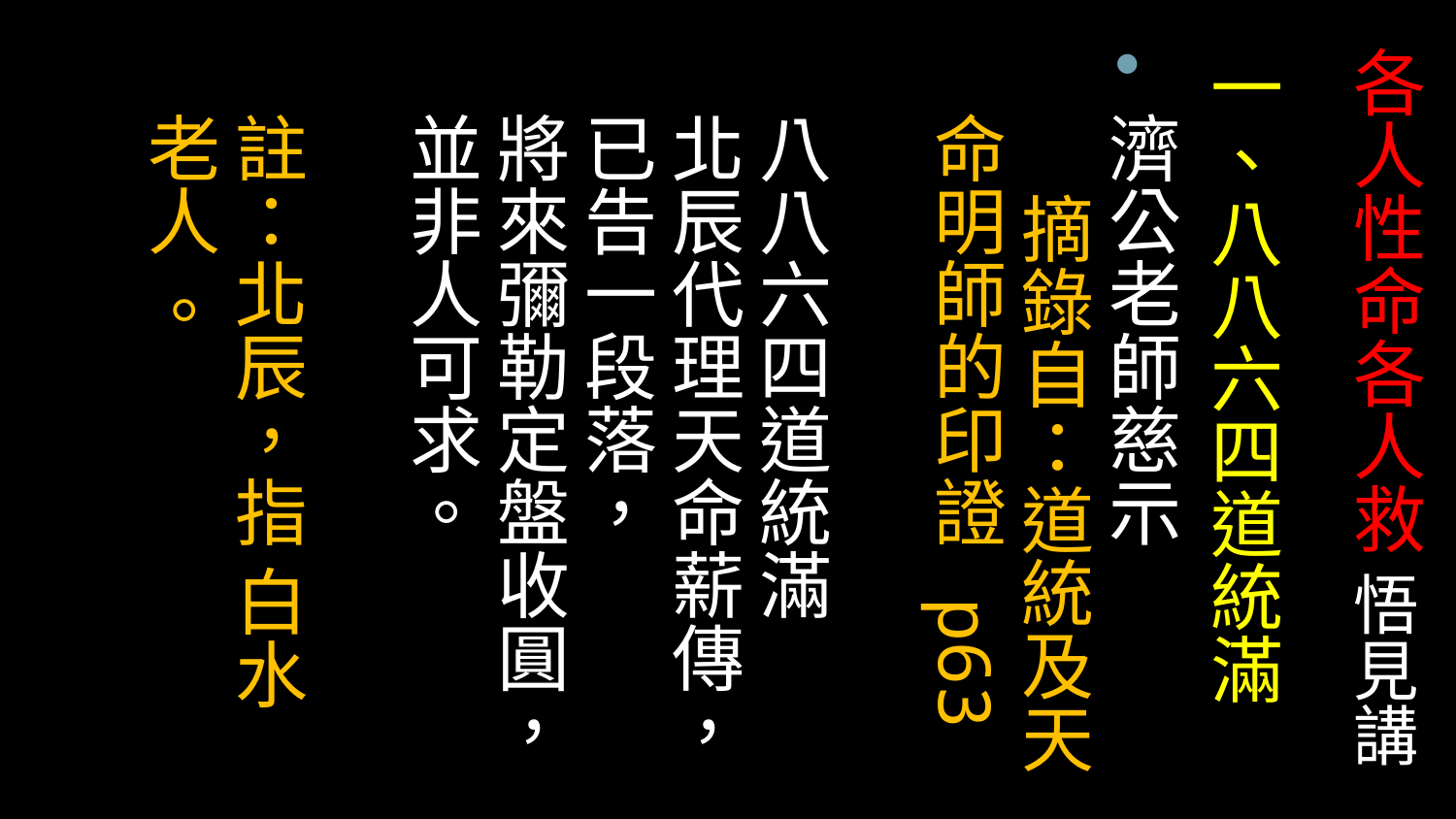

# 各人性命各人救 悟見講
一、八八六四道統滿
濟公老師慈示                    摘錄自：道統及天命明師的印證  p63
八八六四道統滿
北辰代理天命薪傳，已告一段落，
將來彌勒定盤收圓，
並非人可求。
註：北辰，指 白水老人 。